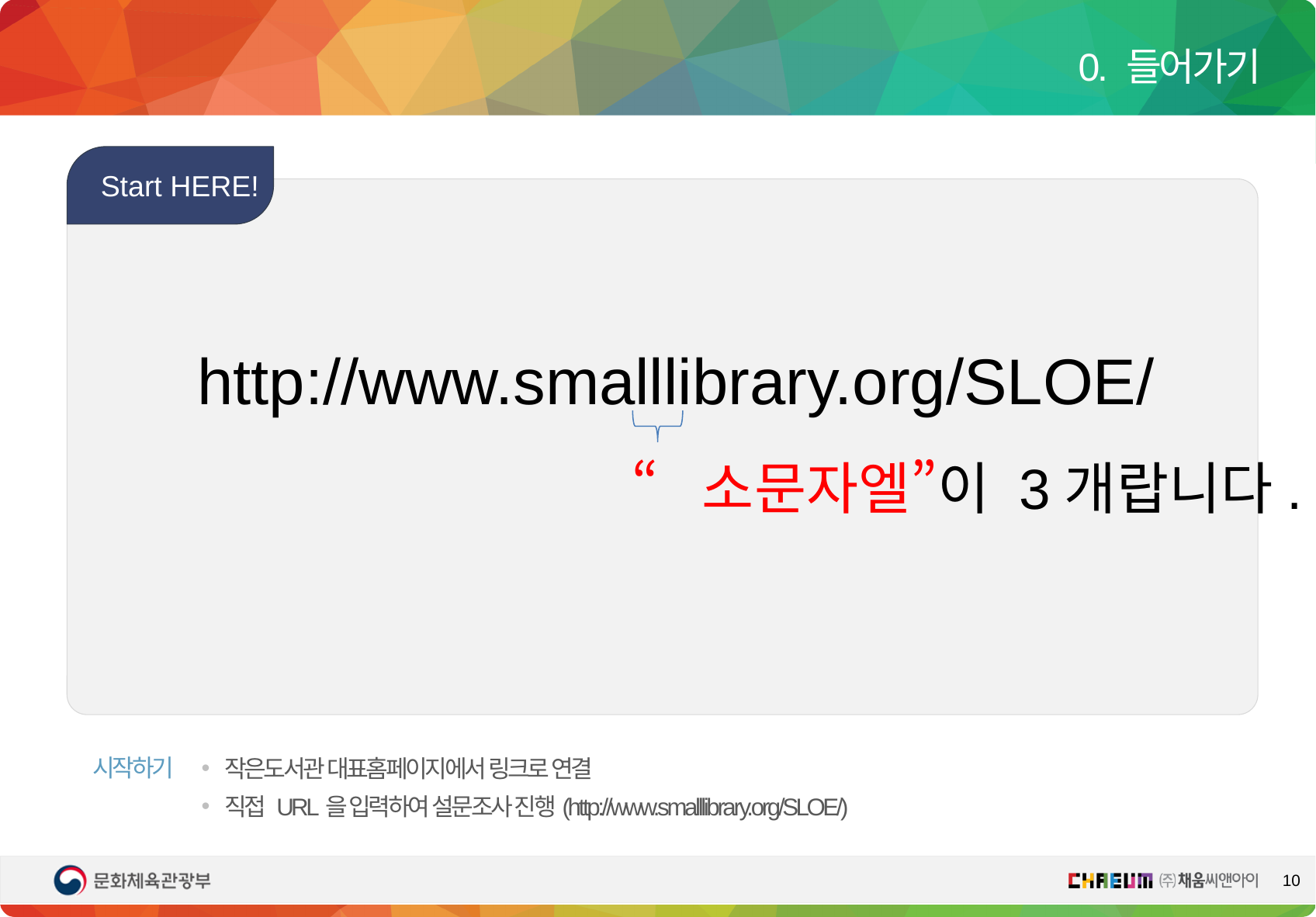

0. 들어가기
Start HERE!

http://www.smalllibrary.org/SLOE/

“소문자엘”이 3개랍니다.
작은도서관 대표홈페이지에서 링크로 연결
직접 URL을 입력하여 설문조사 진행(http://www.smalllibrary.org/SLOE/)
시작하기
10